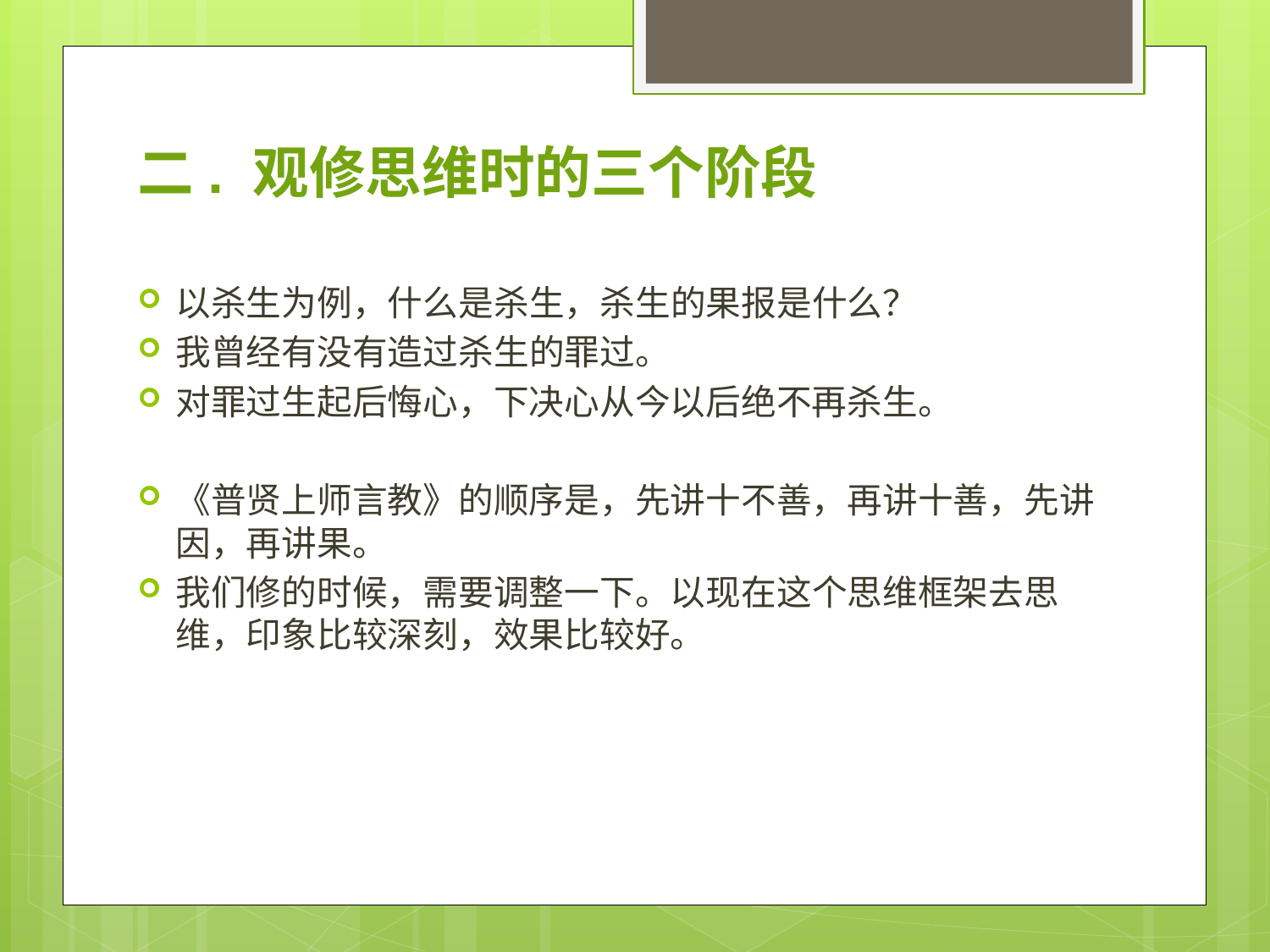

二. 观修思维时的三个阶段

以杀生为例，什么是杀生，杀生的果报是什么？
我曾经有没有造过杀生的罪过。
对罪过生起后悔心，下决心从今以后绝不再杀生。

《普贤上师言教》的顺序是，先讲十不善，再讲十善，先讲因，再讲果。
我们修的时候，需要调整一下。以现在这个思维框架去思维，印象比较深刻，效果比较好。

#